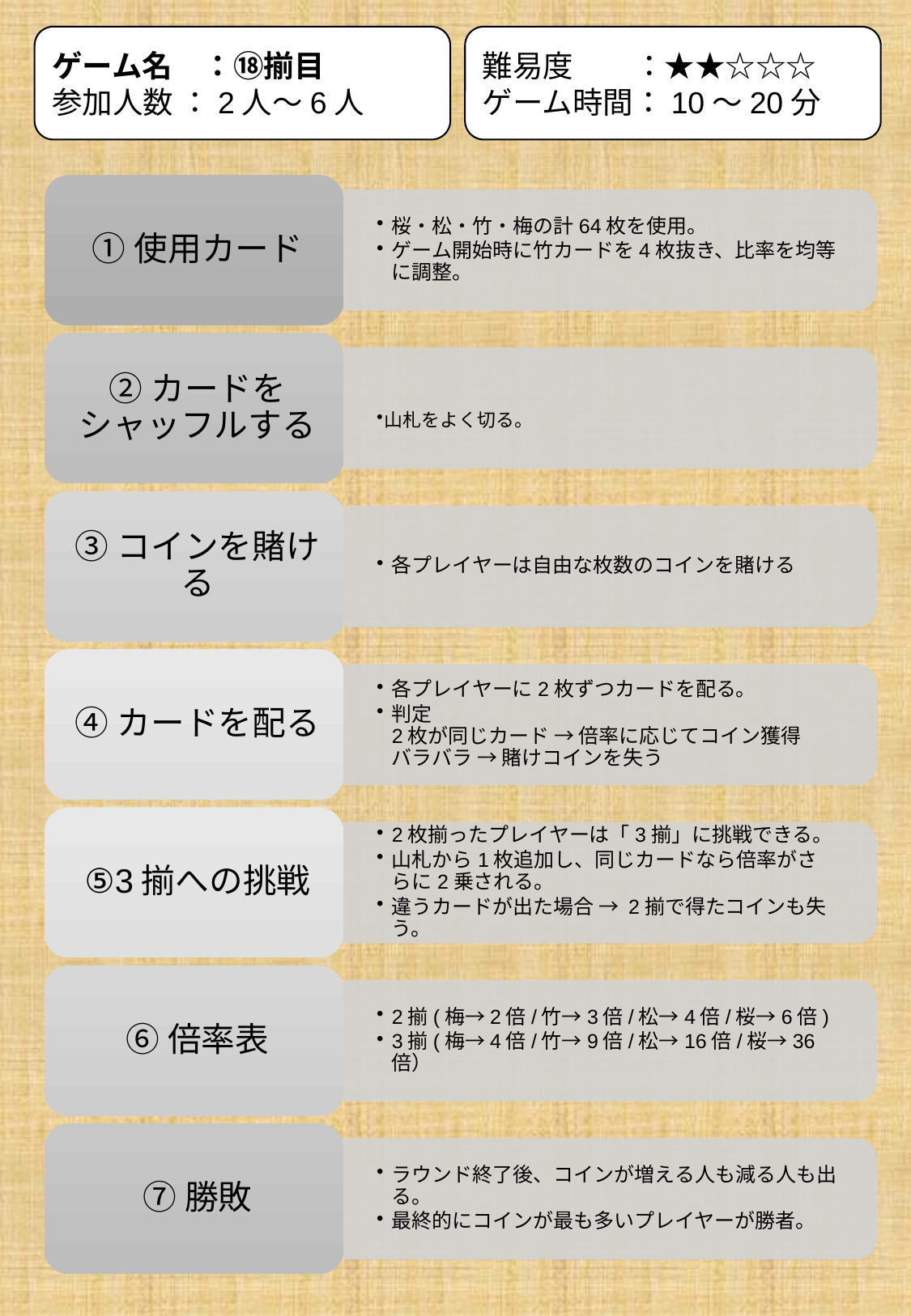

ゲーム名　：⑱揃目
参加人数 ：2人～6人
難易度　　：★★☆☆☆
ゲーム時間：10～20分
桜・松・竹・梅の計64枚を使用。
ゲーム開始時に竹カードを4枚抜き、比率を均等に調整。
①使用カード

山札をよく切る。
②カードを
シャッフルする
各プレイヤーは自由な枚数のコインを賭ける
③コインを賭ける
各プレイヤーに2枚ずつカードを配る。
判定
2枚が同じカード → 倍率に応じてコイン獲得
バラバラ → 賭けコインを失う
④カードを配る
2枚揃ったプレイヤーは「3揃」に挑戦できる。
山札から1枚追加し、同じカードなら倍率がさらに2乗される。
違うカードが出た場合 → 2揃で得たコインも失う。
⑤3揃への挑戦
2揃(梅→2倍/竹→3倍/松→4倍/桜→6倍)
3揃(梅→4倍/竹→9倍/松→16倍/桜→36倍）
⑥倍率表
ラウンド終了後、コインが増える人も減る人も出る。
最終的にコインが最も多いプレイヤーが勝者。
⑦勝敗